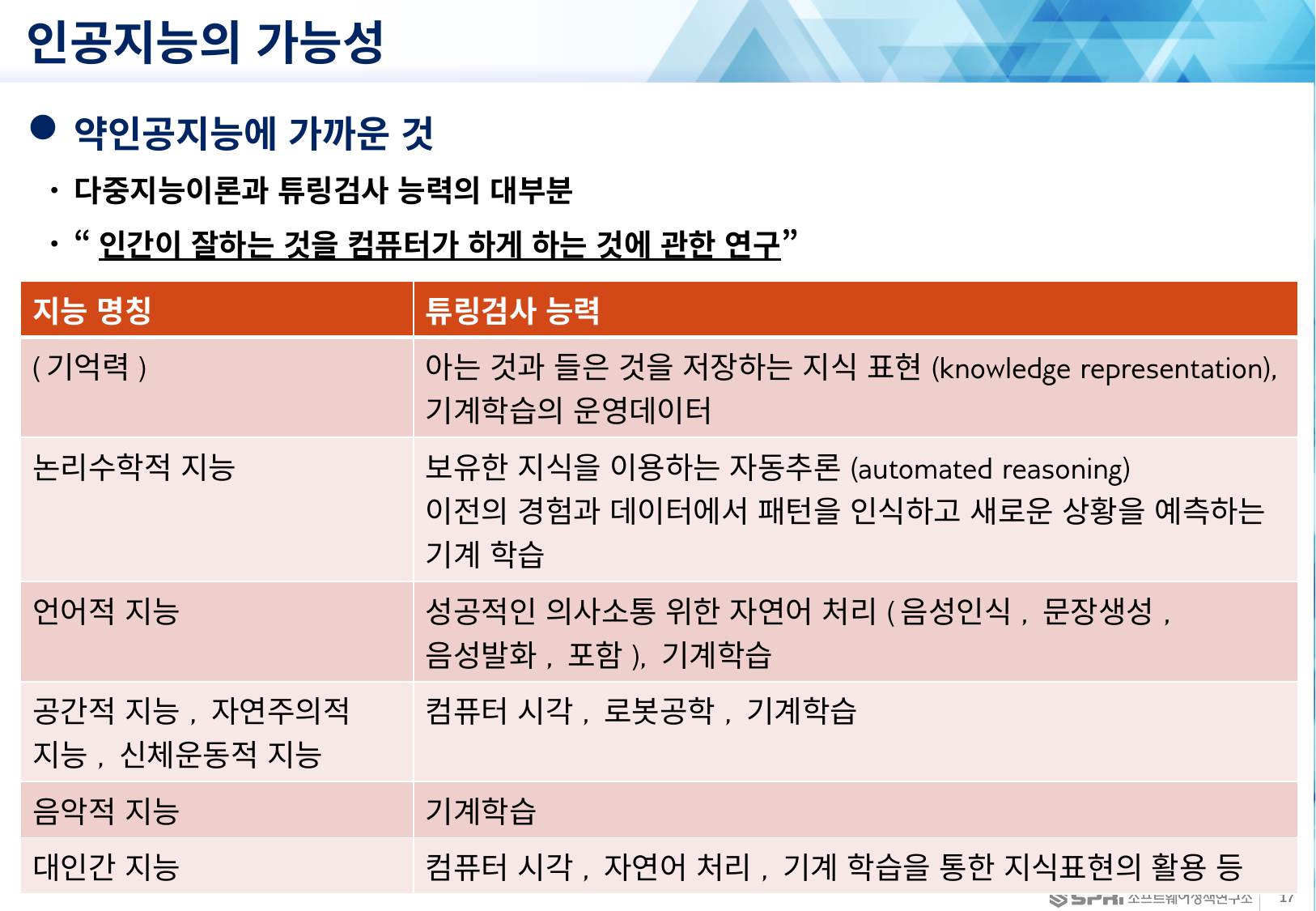

# 인공지능의 가능성
약인공지능에 가까운 것
다중지능이론과 튜링검사 능력의 대부분
“인간이 잘하는 것을 컴퓨터가 하게 하는 것에 관한 연구”

| 지능 명칭 | 튜링검사 능력 |
| --- | --- |
| (기억력) | 아는 것과 들은 것을 저장하는 지식 표현(knowledge representation), 기계학습의 운영데이터 |
| 논리수학적 지능 | 보유한 지식을 이용하는 자동추론(automated reasoning) 이전의 경험과 데이터에서 패턴을 인식하고 새로운 상황을 예측하는 기계 학습 |
| 언어적 지능 | 성공적인 의사소통 위한 자연어 처리(음성인식, 문장생성, 음성발화, 포함), 기계학습 |
| 공간적 지능, 자연주의적 지능, 신체운동적 지능 | 컴퓨터 시각, 로봇공학, 기계학습 |
| 음악적 지능 | 기계학습 |
| 대인간 지능 | 컴퓨터 시각, 자연어 처리, 기계 학습을 통한 지식표현의 활용 등 |